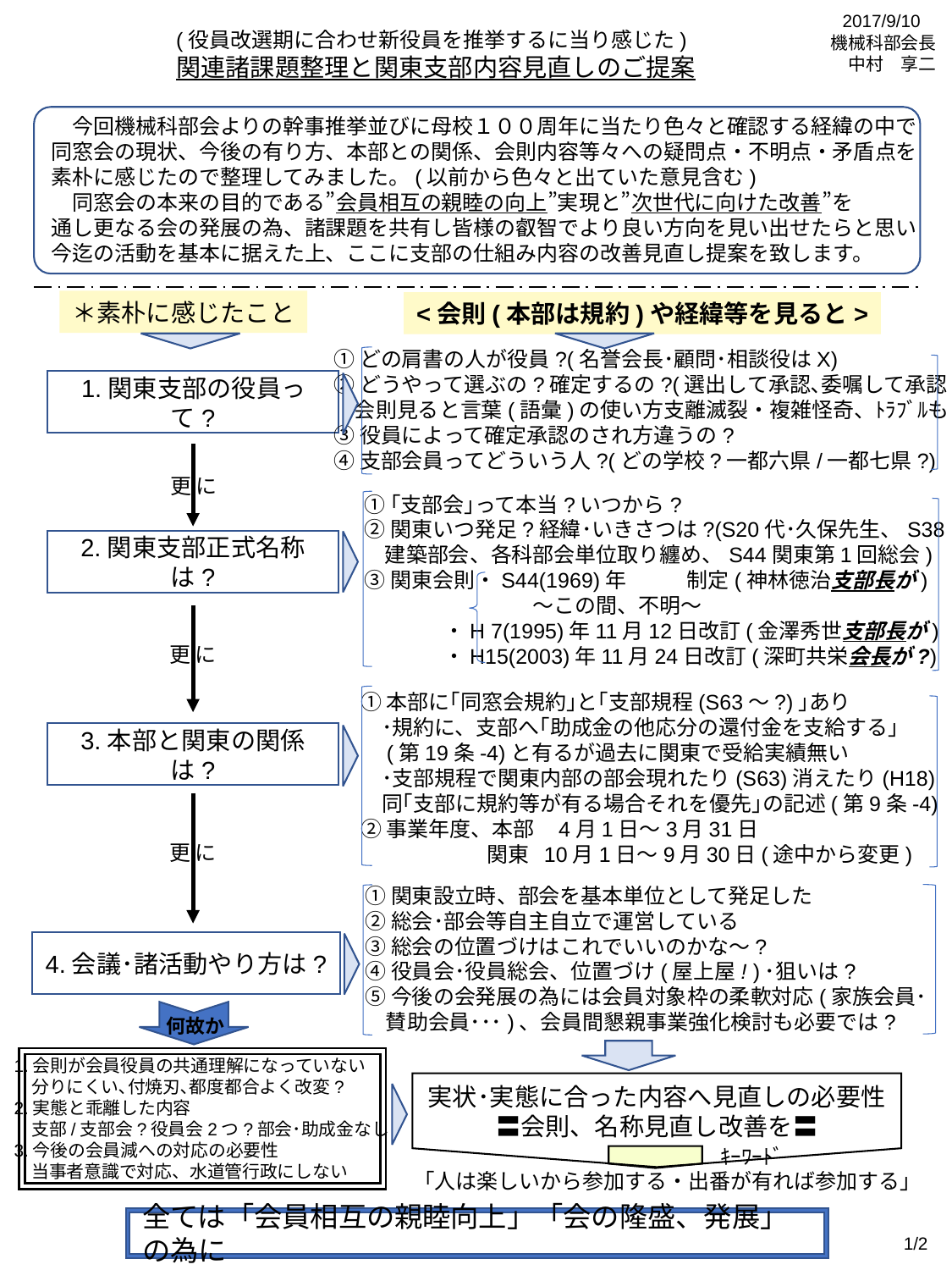

2017/9/10
機械科部会長
　中村　享二
(役員改選期に合わせ新役員を推挙するに当り感じた)
関連諸課題整理と関東支部内容見直しのご提案

　今回機械科部会よりの幹事推挙並びに母校１００周年に当たり色々と確認する経緯の中で
同窓会の現状、今後の有り方、本部との関係、会則内容等々への疑問点・不明点・矛盾点を
素朴に感じたので整理してみました。(以前から色々と出ていた意見含む)
　同窓会の本来の目的である”会員相互の親睦の向上”実現と”次世代に向けた改善”を
通し更なる会の発展の為、諸課題を共有し皆様の叡智でより良い方向を見い出せたらと思い
今迄の活動を基本に据えた上、ここに支部の仕組み内容の改善見直し提案を致します。
＊素朴に感じたこと
<会則(本部は規約)や経緯等を見ると>

①どの肩書の人が役員?(名誉会長･顧問･相談役はX)
②どうやって選ぶの?確定するの?(選出して承認､委嘱して承認)
　会則見ると言葉(語彙)の使い方支離滅裂・複雑怪奇、ﾄﾗﾌﾞﾙも
③役員によって確定承認のされ方違うの?
④支部会員ってどういう人?(どの学校?一都六県/一都七県?)

1.関東支部の役員って?

更 に
①｢支部会｣って本当?いつから?
②関東いつ発足?経緯･いきさつは?(S20代･久保先生、S38
　建築部会、各科部会単位取り纏め、S44関東第1回総会)
③関東会則・S44(1969)年             制定(神林徳治支部長が)
　　　　　　　　～この間、不明～
                ・H 7(1995)年11月12日改訂(金澤秀世支部長が)
                ・H15(2003)年11月24日改訂(深町共栄会長が?)

2.関東支部正式名称は?

更 に
①本部に｢同窓会規約｣と｢支部規程(S63～?)｣あり
　･規約に、支部へ｢助成金の他応分の還付金を支給する｣
　(第19条-4)と有るが過去に関東で受給実績無い
　･支部規程で関東内部の部会現れたり(S63)消えたり(H18)
　同｢支部に規約等が有る場合それを優先｣の記述(第9条-4)
②事業年度、本部    4月1日～3月31日
　　　　　　関東  10月1日～9月30日(途中から変更)

3.本部と関東の関係は?

更 に
①関東設立時、部会を基本単位として発足した
②総会･部会等自主自立で運営している
③総会の位置づけはこれでいいのかな～?
④役員会･役員総会、位置づけ(屋上屋! )･狙いは?
⑤今後の会発展の為には会員対象枠の柔軟対応(家族会員･
　賛助会員･･･)、会員間懇親事業強化検討も必要では?

4.会議･諸活動やり方は?

何故か

1.会則が会員役員の共通理解になっていない
　分りにくい､付焼刃､都度都合よく改変?
2.実態と乖離した内容
　支部/支部会?役員会2つ?部会･助成金なし
3.今後の会員減への対応の必要性
　当事者意識で対応、水道管行政にしない

実状･実態に合った内容へ見直しの必要性
〓会則、名称見直し改善を〓

　　　　　　　　　　　　　　ｷｰﾜｰﾄﾞ
｢人は楽しいから参加する・出番が有れば参加する｣

全ては「会員相互の親睦向上」「会の隆盛、発展」の為に
1/2